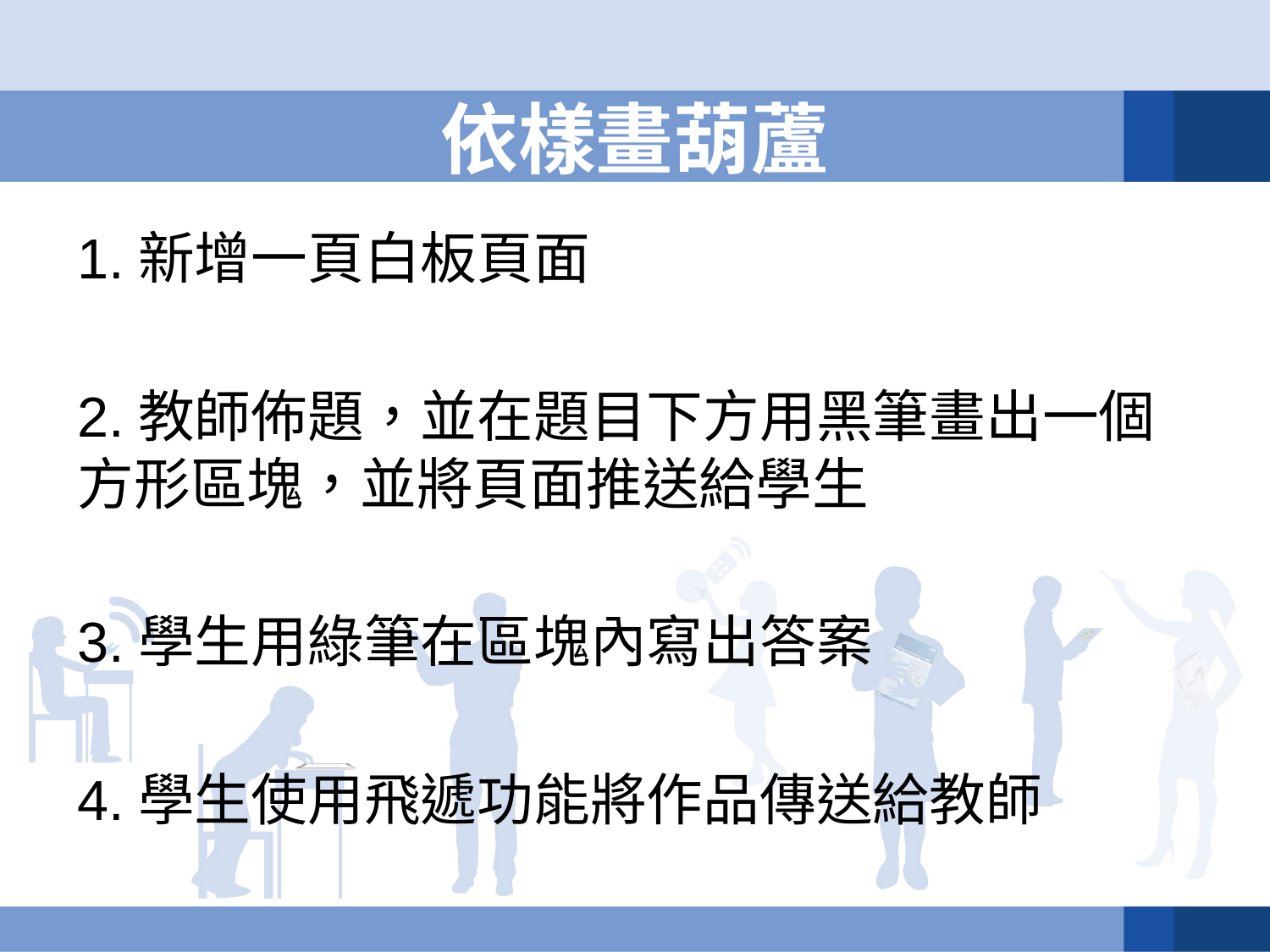

# 依樣畫葫蘆
1.新增一頁白板頁面

2.教師佈題，並在題目下方用黑筆畫出一個方形區塊，並將頁面推送給學生

3.學生用綠筆在區塊內寫出答案

4.學生使用飛遞功能將作品傳送給教師